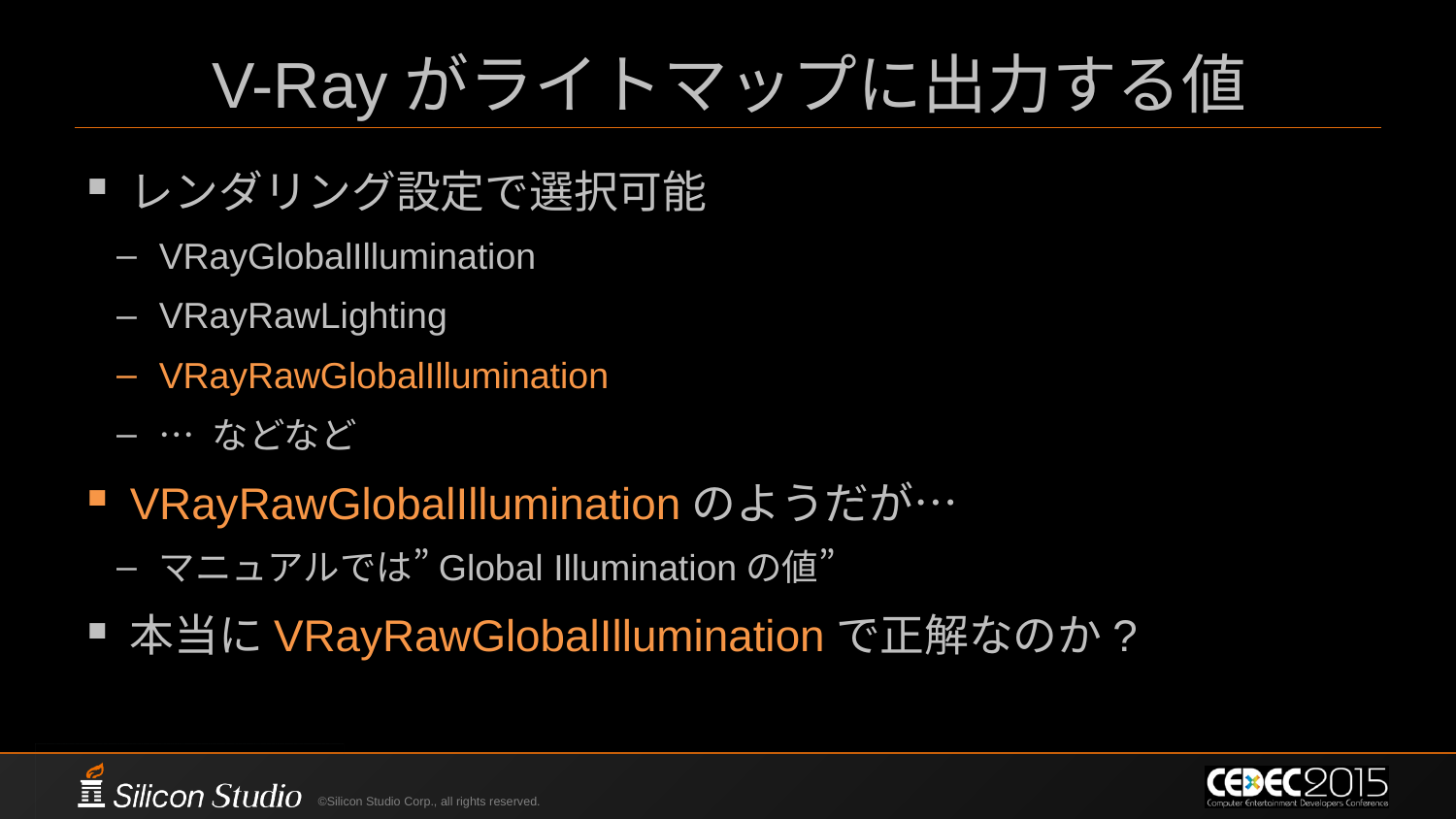

# V-Rayがライトマップに出力する値
レンダリング設定で選択可能
VRayGlobalIllumination
VRayRawLighting
VRayRawGlobalIllumination
… などなど
VRayRawGlobalIlluminationのようだが…
マニュアルでは”Global Illuminationの値”
本当にVRayRawGlobalIlluminationで正解なのか?